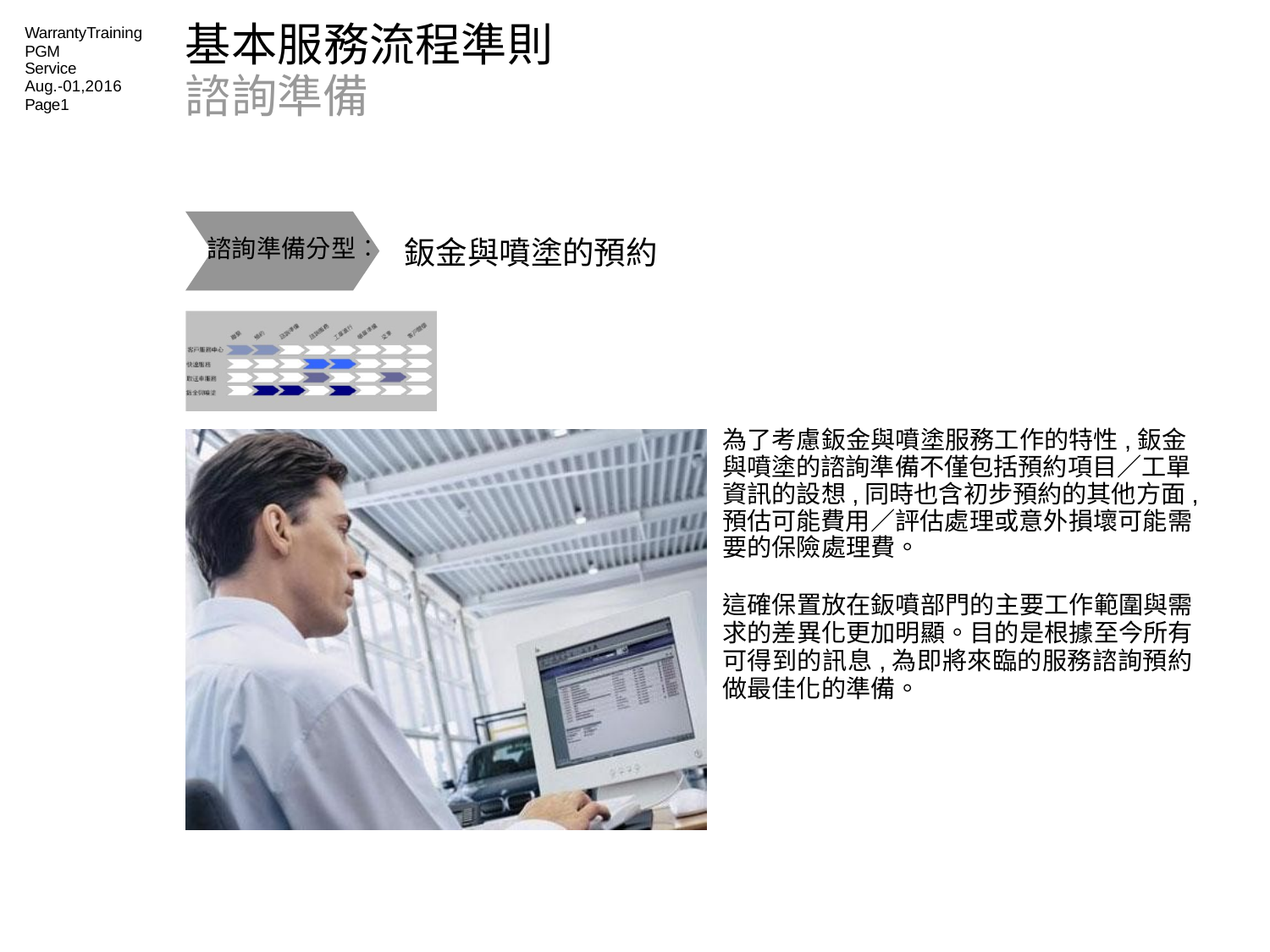

# 基本服務流程準則諮詢準備
WarrantyTrainingPGM
Service
Aug.-01,2016
Page1

鈑金與噴塗的預約
諮詢準備分型︰

為了考慮鈑金與噴塗服務工作的特性,鈑金與噴塗的諮詢準備不僅包括預約項目／工單資訊的設想,同時也含初步預約的其他方面,預估可能費用／評估處理或意外損壞可能需要的保險處理費。

這確保置放在鈑噴部門的主要工作範圍與需求的差異化更加明顯。目的是根據至今所有可得到的訊息,為即將來臨的服務諮詢預約做最佳化的準備。